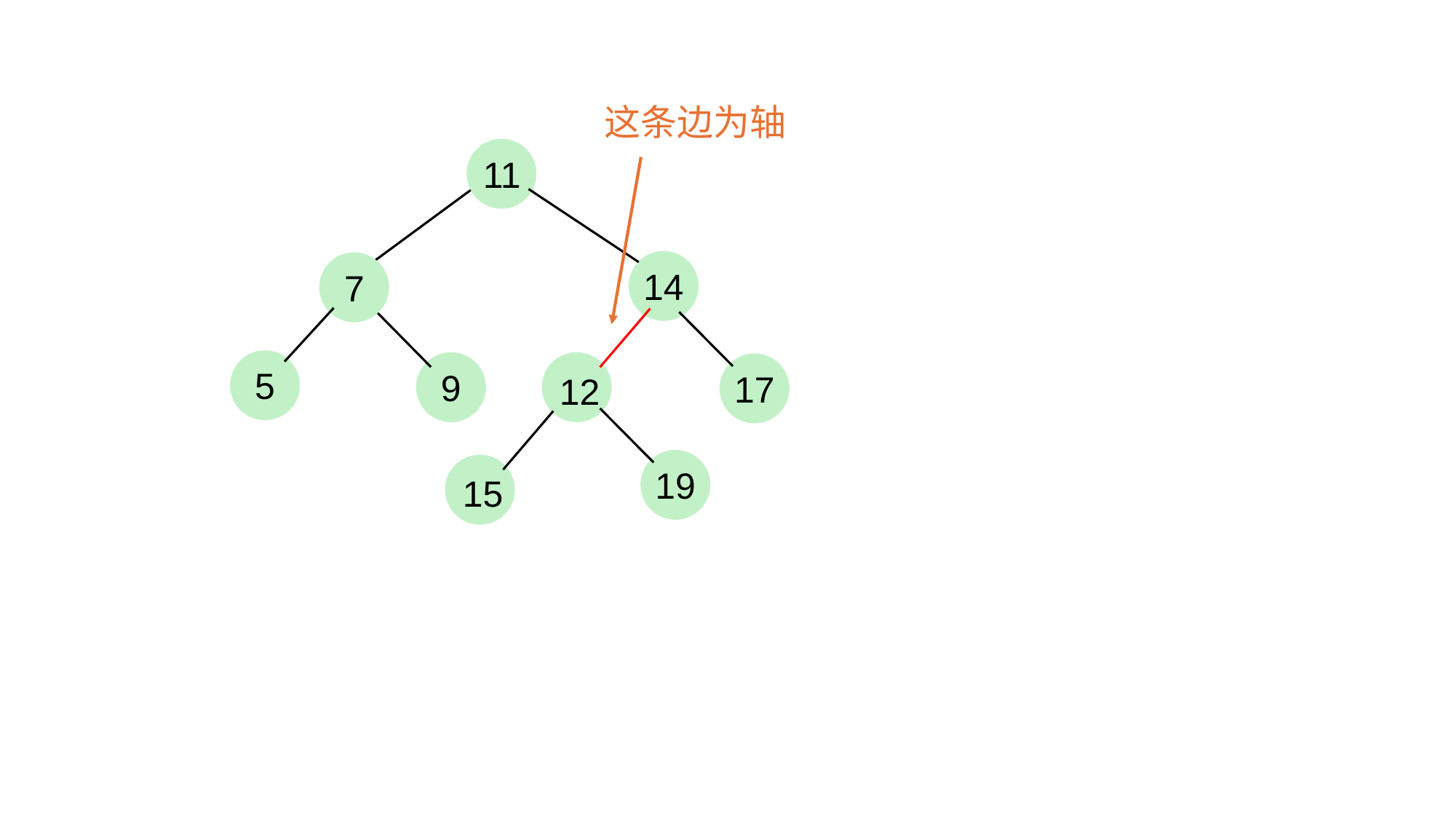

这条边为轴

11

14
7

5
9
17
12

19
15